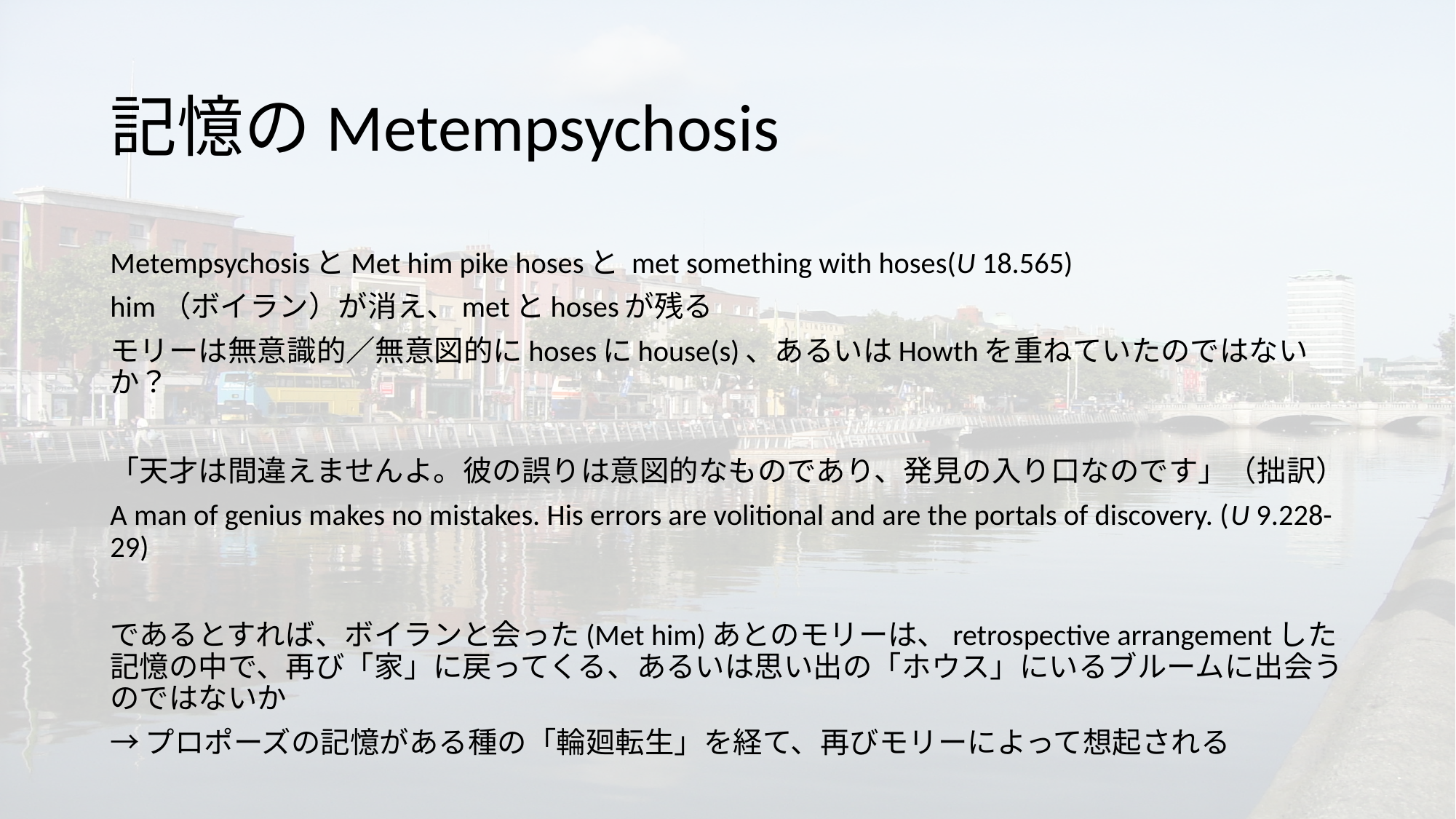

# 記憶のMetempsychosis
MetempsychosisとMet him pike hosesと met something with hoses(U 18.565)
him（ボイラン）が消え、metとhosesが残る
モリーは無意識的／無意図的にhosesにhouse(s)、あるいはHowthを重ねていたのではないか？

「天才は間違えませんよ。彼の誤りは意図的なものであり、発見の入り口なのです」（拙訳）
A man of genius makes no mistakes. His errors are volitional and are the portals of discovery. (U 9.228-29)

であるとすれば、ボイランと会った(Met him)あとのモリーは、retrospective arrangementした記憶の中で、再び「家」に戻ってくる、あるいは思い出の「ホウス」にいるブルームに出会うのではないか
→プロポーズの記憶がある種の「輪廻転生」を経て、再びモリーによって想起される